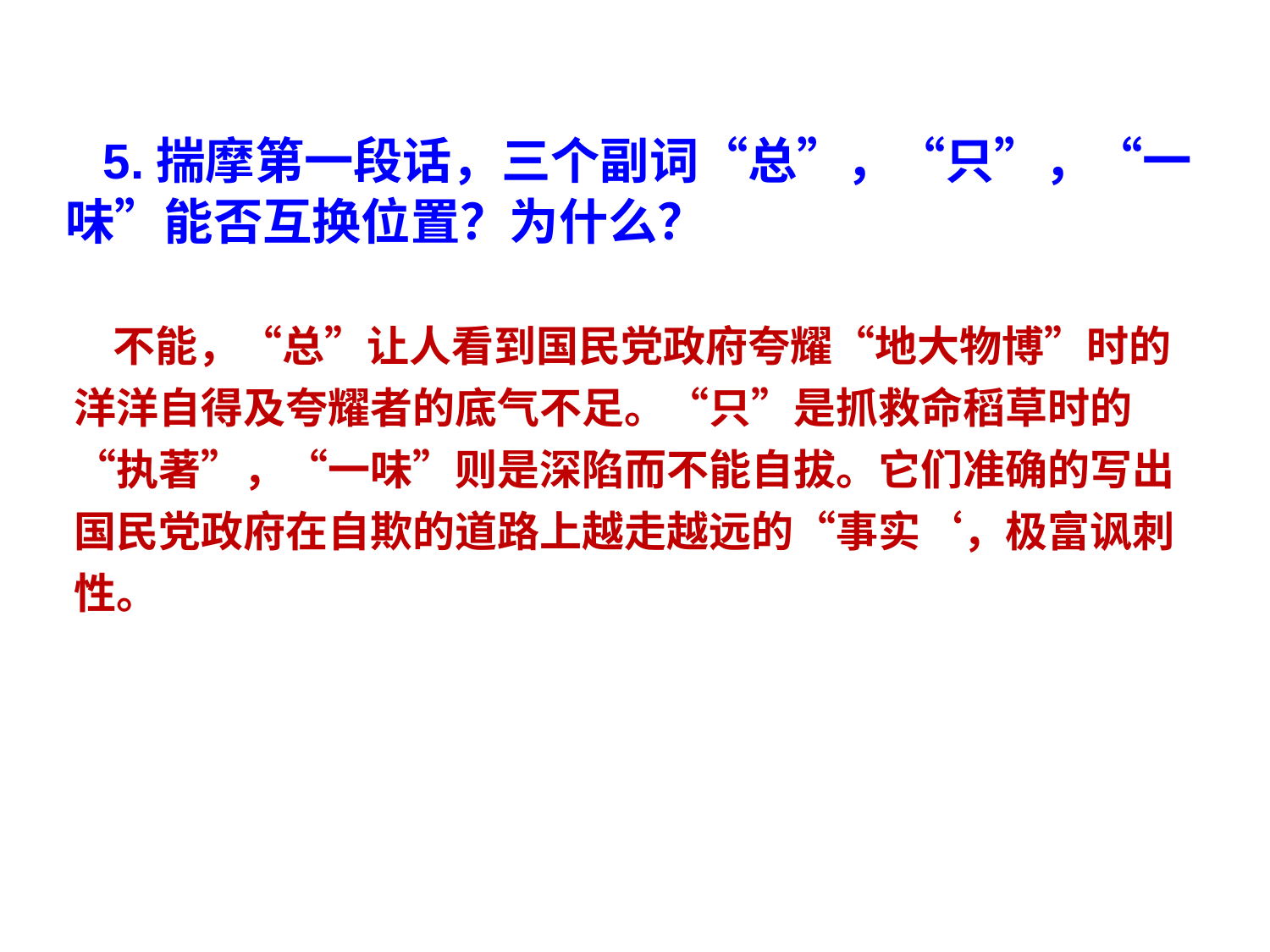

5.揣摩第一段话，三个副词“总”，“只”，“一味”能否互换位置？为什么？
   不能，“总”让人看到国民党政府夸耀“地大物博”时的洋洋自得及夸耀者的底气不足。“只”是抓救命稻草时的“执著”，“一味”则是深陷而不能自拔。它们准确的写出国民党政府在自欺的道路上越走越远的“事实‘，极富讽刺性。